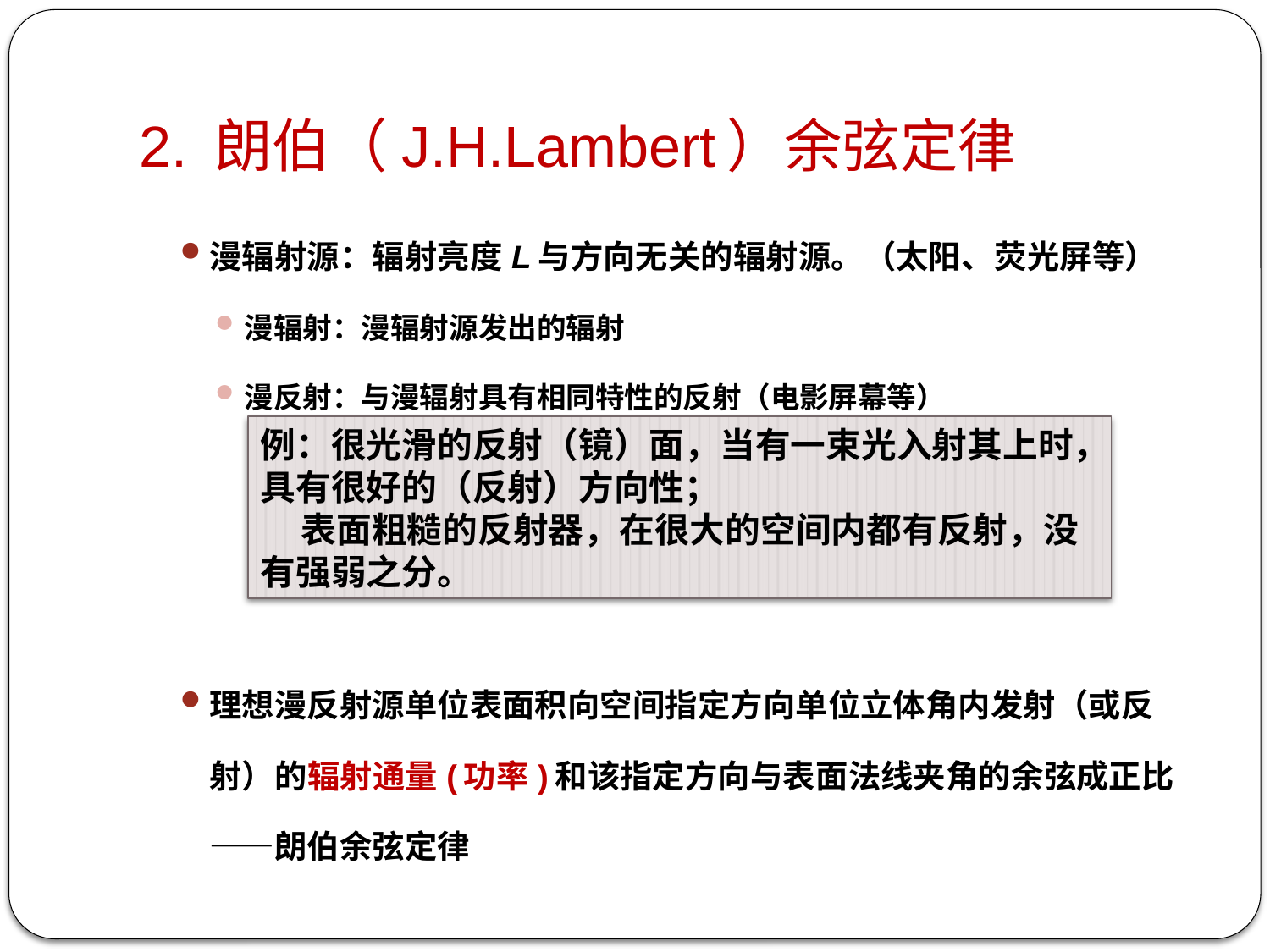

# 2. 朗伯（J.H.Lambert）余弦定律
漫辐射源：辐射亮度L与方向无关的辐射源。（太阳、荧光屏等）
漫辐射：漫辐射源发出的辐射
漫反射：与漫辐射具有相同特性的反射（电影屏幕等）

理想漫反射源单位表面积向空间指定方向单位立体角内发射（或反射）的辐射通量(功率)和该指定方向与表面法线夹角的余弦成正比——朗伯余弦定律
例：很光滑的反射（镜）面，当有一束光入射其上时，具有很好的（反射）方向性；
    表面粗糙的反射器，在很大的空间内都有反射，没有强弱之分。